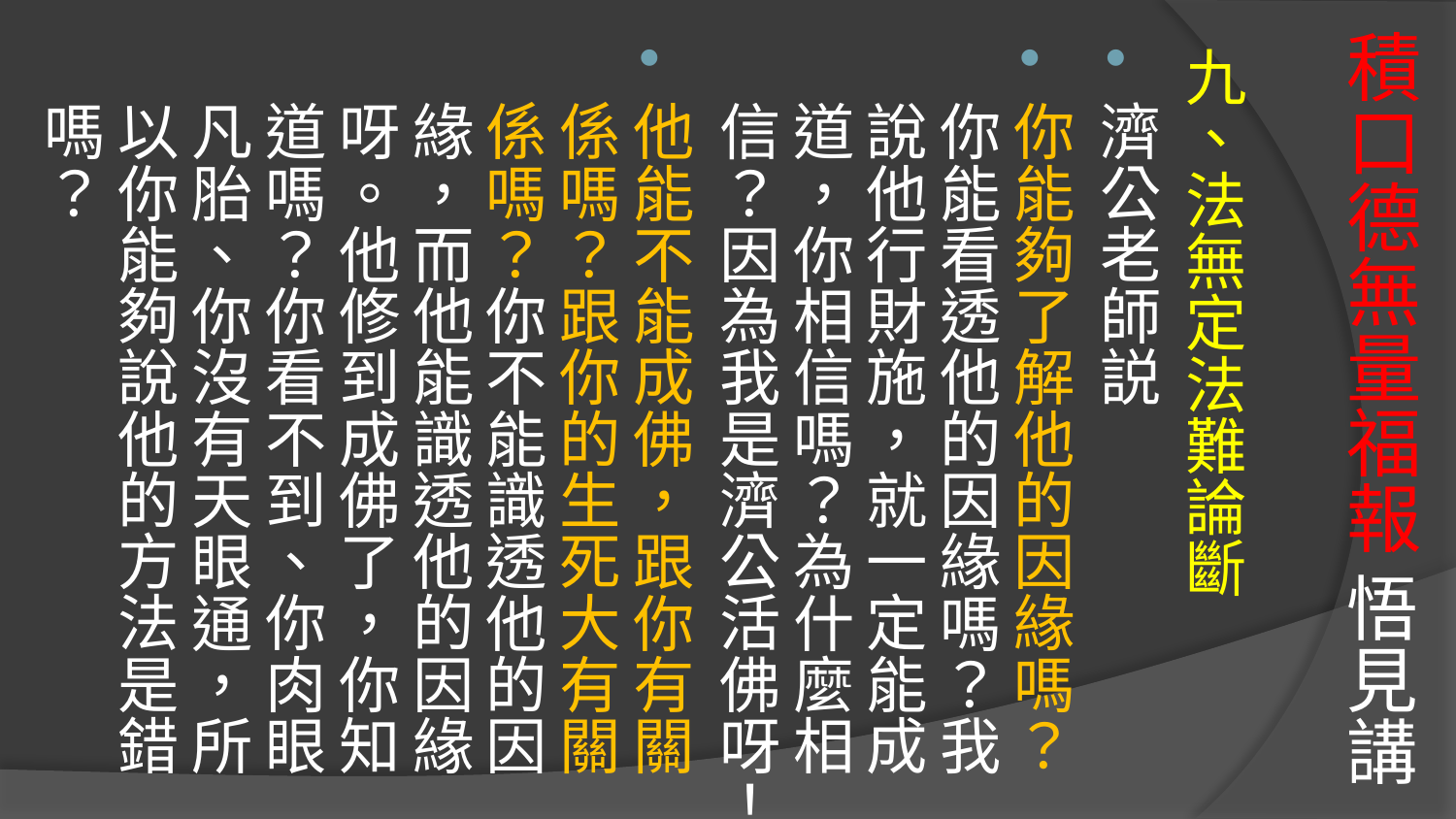

# 積口德無量福報 悟見講
九、法無定法難論斷
濟公老師説
你能夠了解他的因緣嗎？你能看透他的因緣嗎？我說他行財施，就一定能成道，你相信嗎？為什麼相信？因為我是濟公活佛呀！
他能不能成佛，跟你有關係嗎？跟你的生死大有關係嗎？你不能識透他的因緣，而他能識透他的因緣呀。他修到成佛了，你知道嗎？你看不到、你肉眼凡胎、你沒有天眼通，所以你能夠說他的方法是錯嗎？